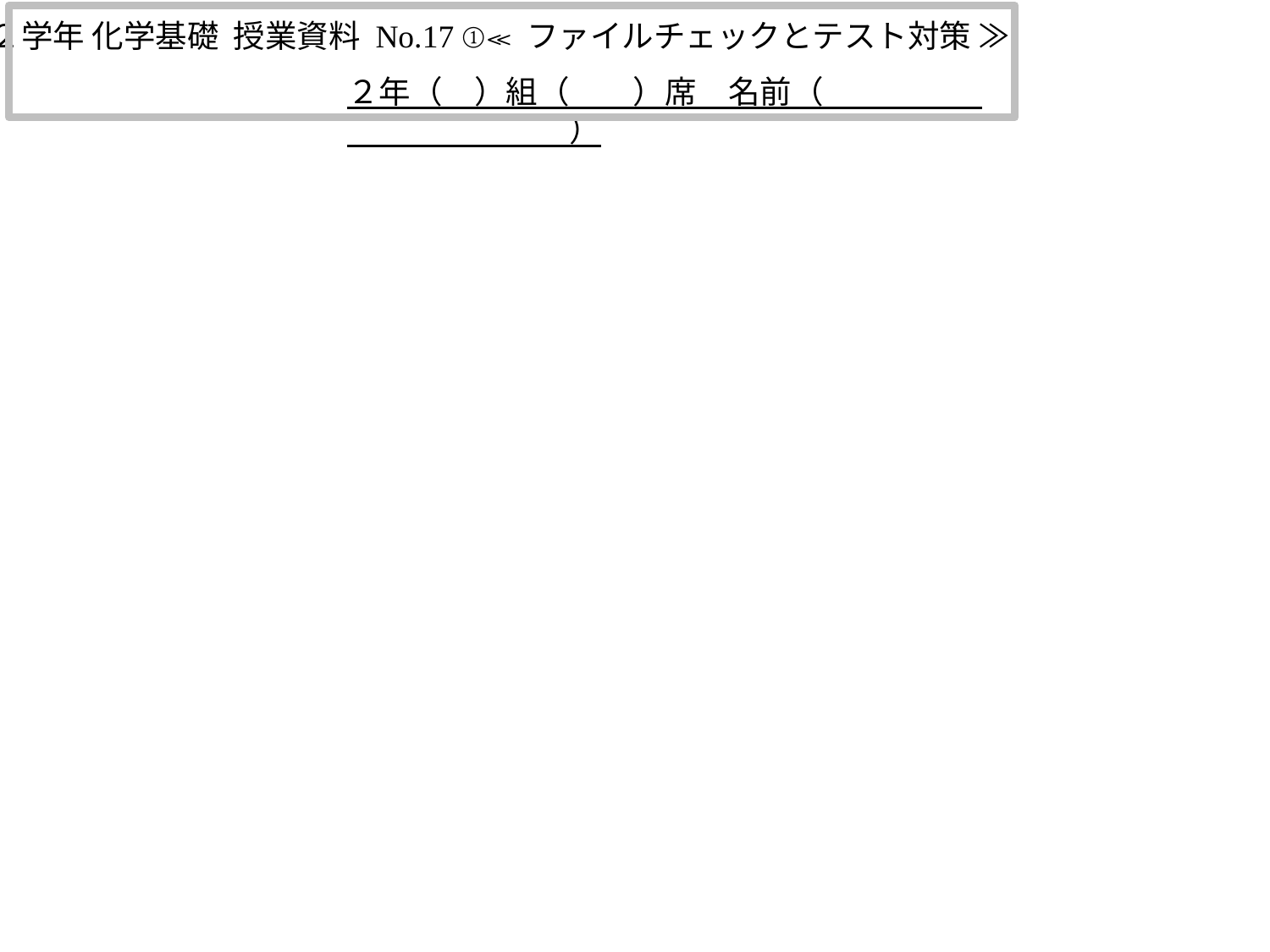

２学年 化学基礎  授業資料 No.17 ①≪ ファイルチェックとテスト対策 ≫
２年（　）組（　　）席　名前（　　　　　　　　　　　　）